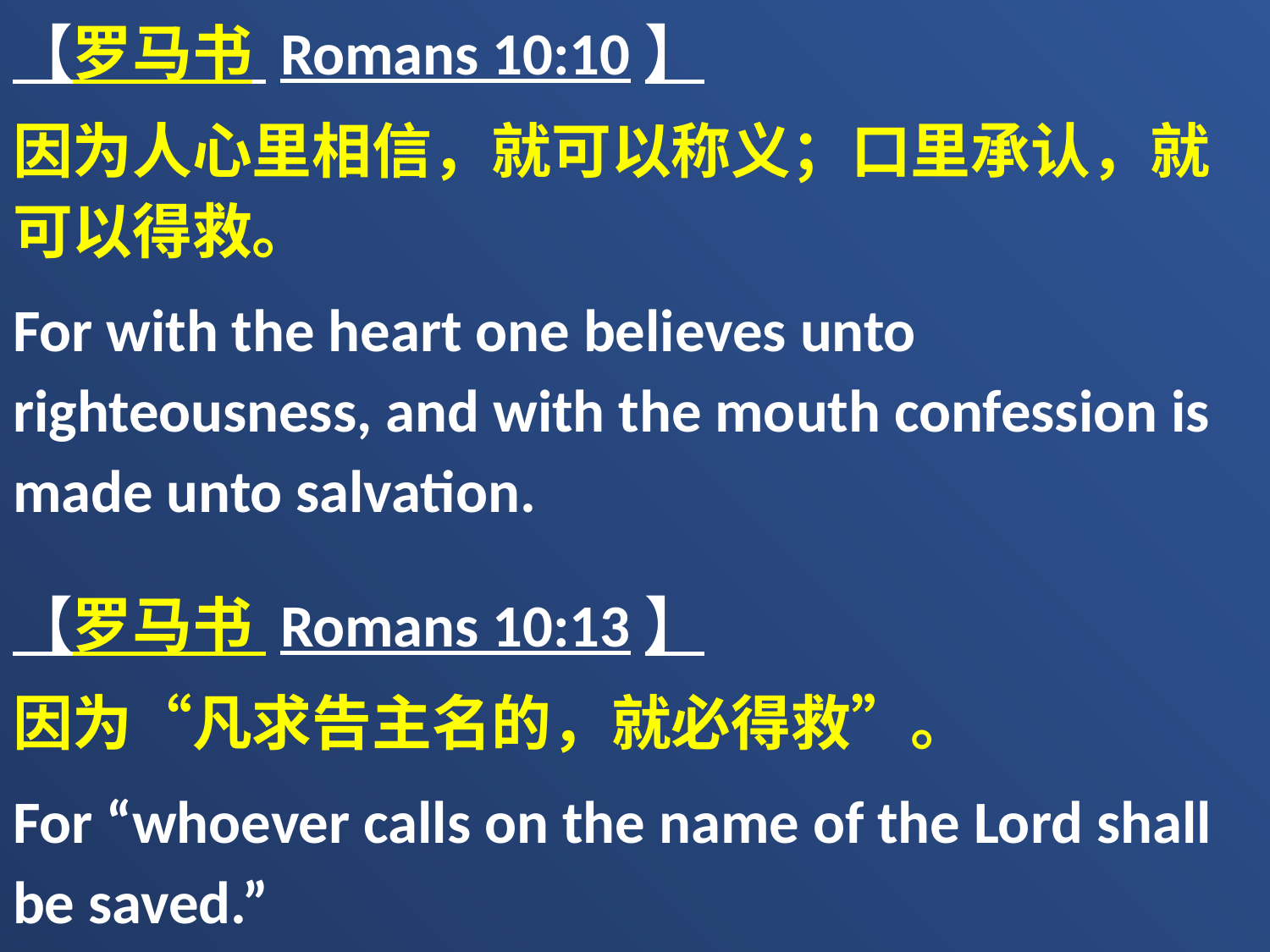

【罗马书 Romans 10:10】
因为人心里相信，就可以称义；口里承认，就可以得救。
For with the heart one believes unto righteousness, and with the mouth confession is made unto salvation.

【罗马书 Romans 10:13】
因为“凡求告主名的，就必得救”。
For “whoever calls on the name of the Lord shall be saved.”